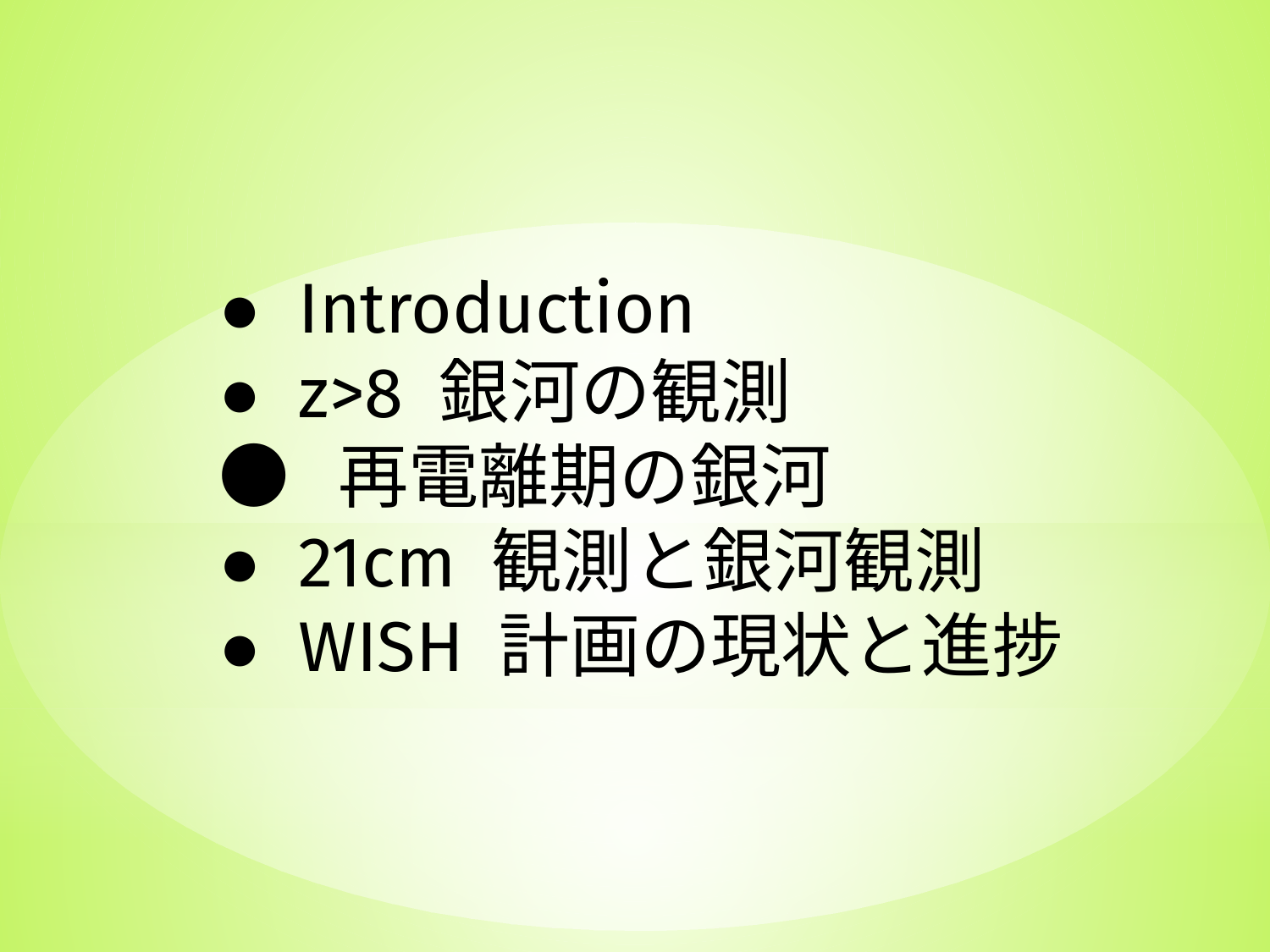

●  Introduction
●  z>8 銀河の観測
●  再電離期の銀河
●  21cm 観測と銀河観測
●  WISH 計画の現状と進捗